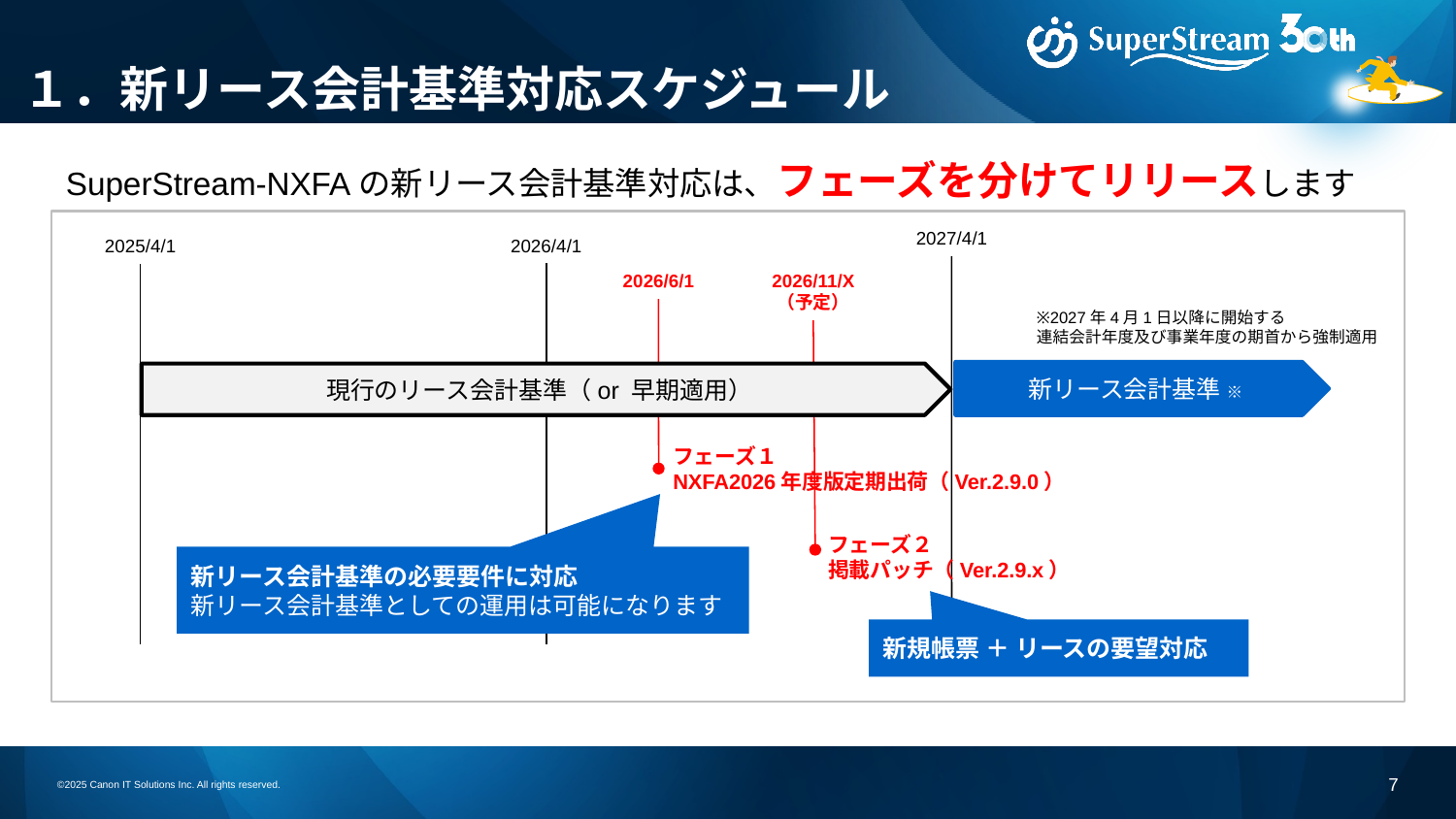

# １．新リース会計基準対応スケジュール
SuperStream-NXFAの新リース会計基準対応は、フェーズを分けてリリースします

2027/4/1
2025/4/1
2026/4/1
2026/11/X
（予定）
2026/6/1
※2027年4月1日以降に開始する
連結会計年度及び事業年度の期首から強制適用
新リース会計基準 ※
現行のリース会計基準（or 早期適用）
フェーズ１
NXFA2026年度版定期出荷（Ver.2.9.0）
フェーズ２
掲載パッチ（Ver.2.9.x）
新リース会計基準の必要要件に対応
新リース会計基準としての運用は可能になります
新規帳票 ＋ リースの要望対応
©2025 Canon IT Solutions Inc. All rights reserved.
7